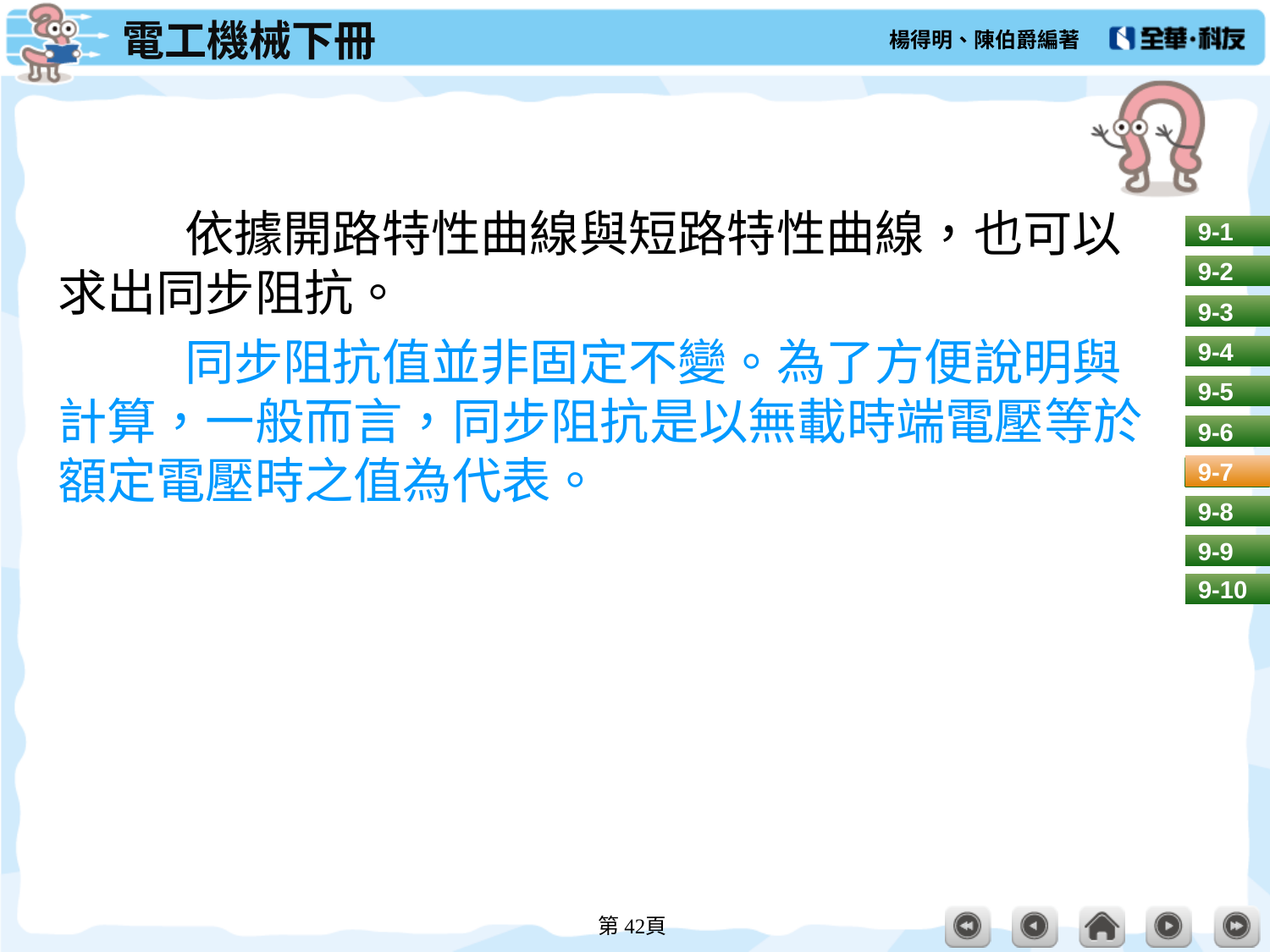

#
	依據開路特性曲線與短路特性曲線，也可以求出同步阻抗。
	同步阻抗值並非固定不變。為了方便說明與計算，一般而言，同步阻抗是以無載時端電壓等於額定電壓時之值為代表。